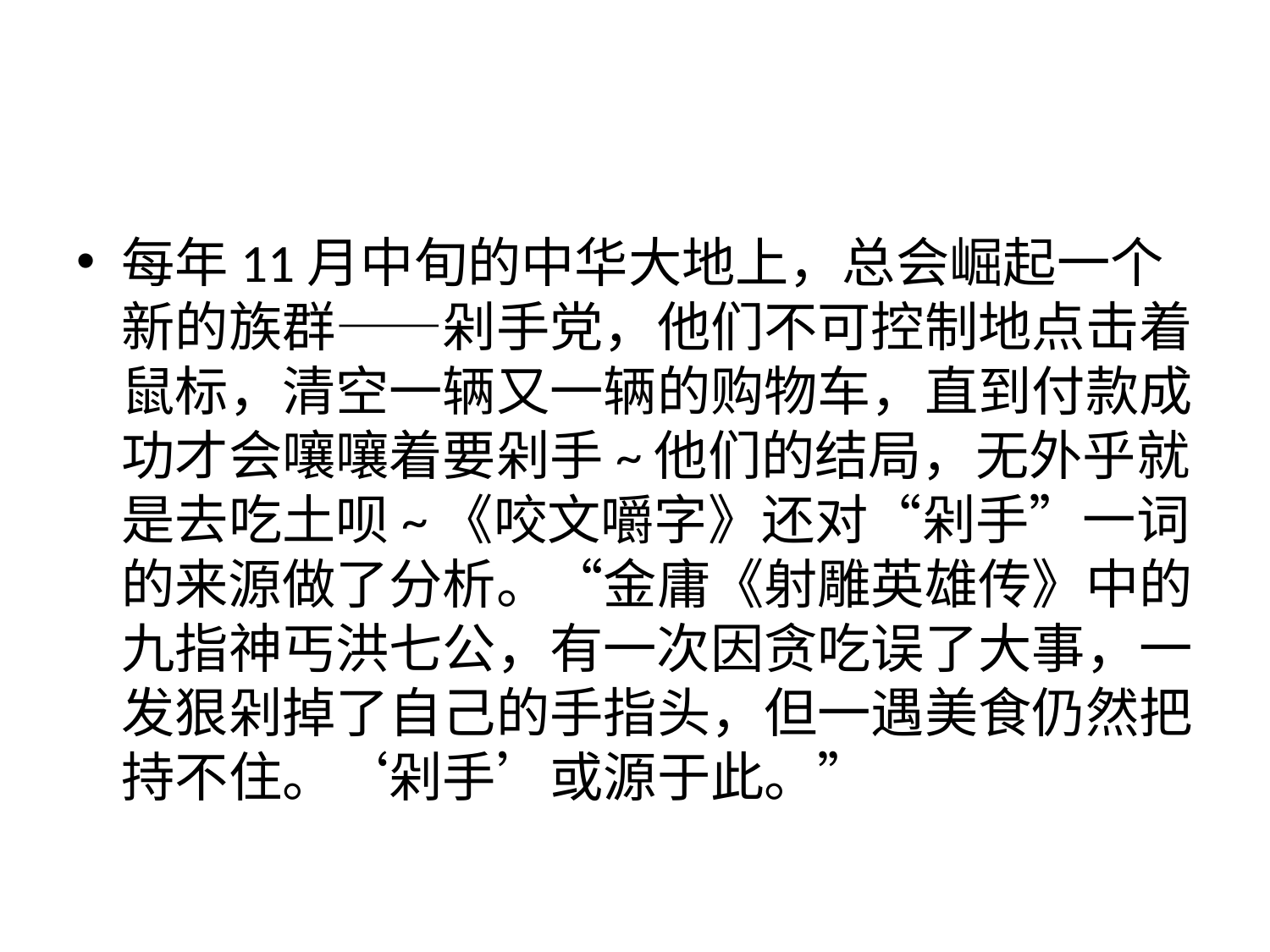

#
每年11月中旬的中华大地上，总会崛起一个新的族群——剁手党，他们不可控制地点击着鼠标，清空一辆又一辆的购物车，直到付款成功才会嚷嚷着要剁手~他们的结局，无外乎就是去吃土呗~《咬文嚼字》还对“剁手”一词的来源做了分析。“金庸《射雕英雄传》中的九指神丐洪七公，有一次因贪吃误了大事，一发狠剁掉了自己的手指头，但一遇美食仍然把持不住。‘剁手’或源于此。”